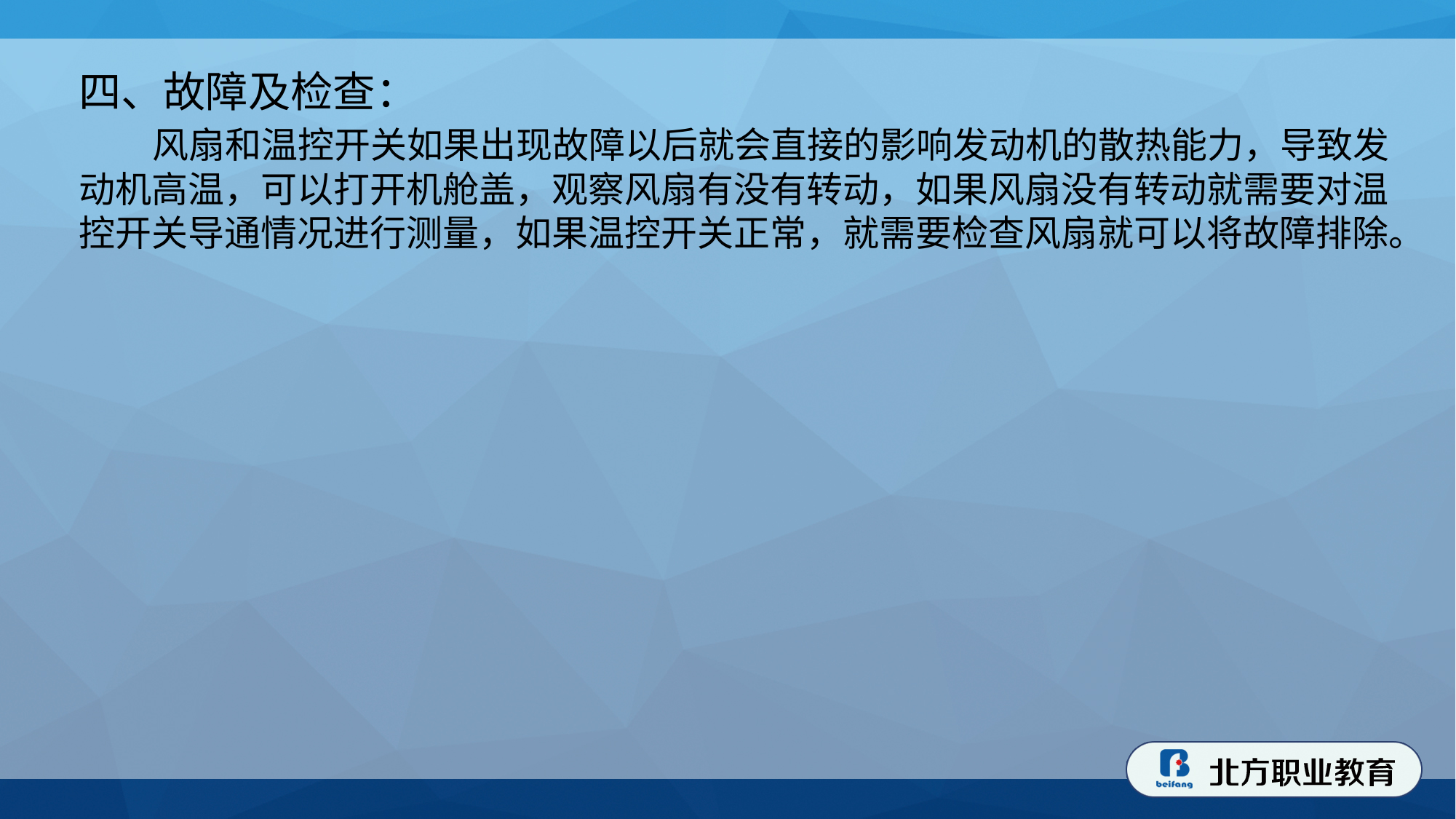

四、故障及检查：
       风扇和温控开关如果出现故障以后就会直接的影响发动机的散热能力，导致发动机高温，可以打开机舱盖，观察风扇有没有转动，如果风扇没有转动就需要对温控开关导通情况进行测量，如果温控开关正常，就需要检查风扇就可以将故障排除。